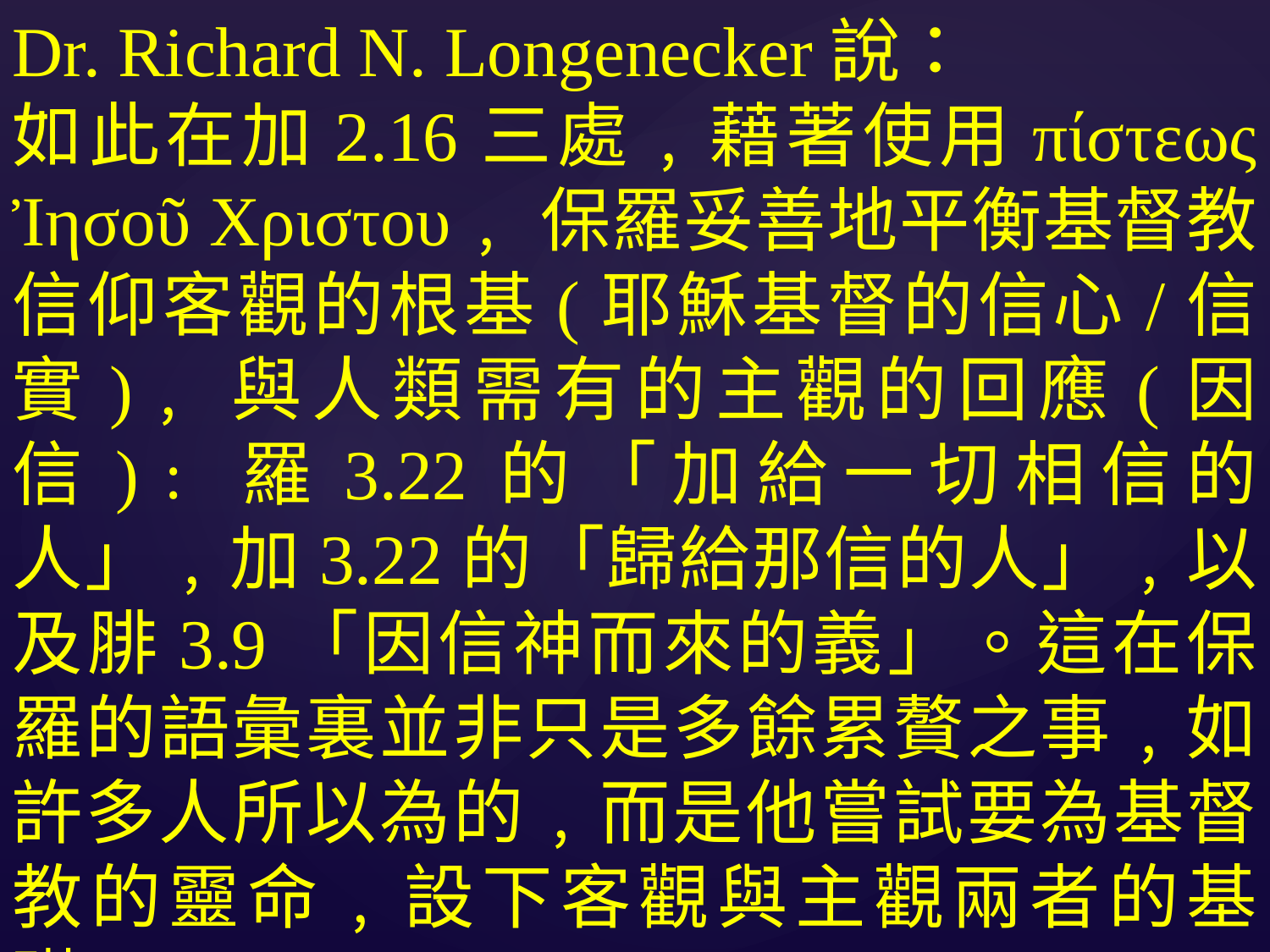

Dr. Richard N. Longenecker說：
如此在加2.16三處﹐藉著使用πίστεως Ἰησοῦ Χριστου﹐保羅妥善地平衡基督教信仰客觀的根基(耶穌基督的信心/信實)﹐與人類需有的主觀的回應(因信)﹕羅3.22的「加給一切相信的人」﹐加3.22的「歸給那信的人」﹐以及腓3.9「因信神而來的義」。這在保羅的語彙裏並非只是多餘累贅之事﹐如許多人所以為的﹐而是他嘗試要為基督教的靈命﹐設下客觀與主觀兩者的基礎。